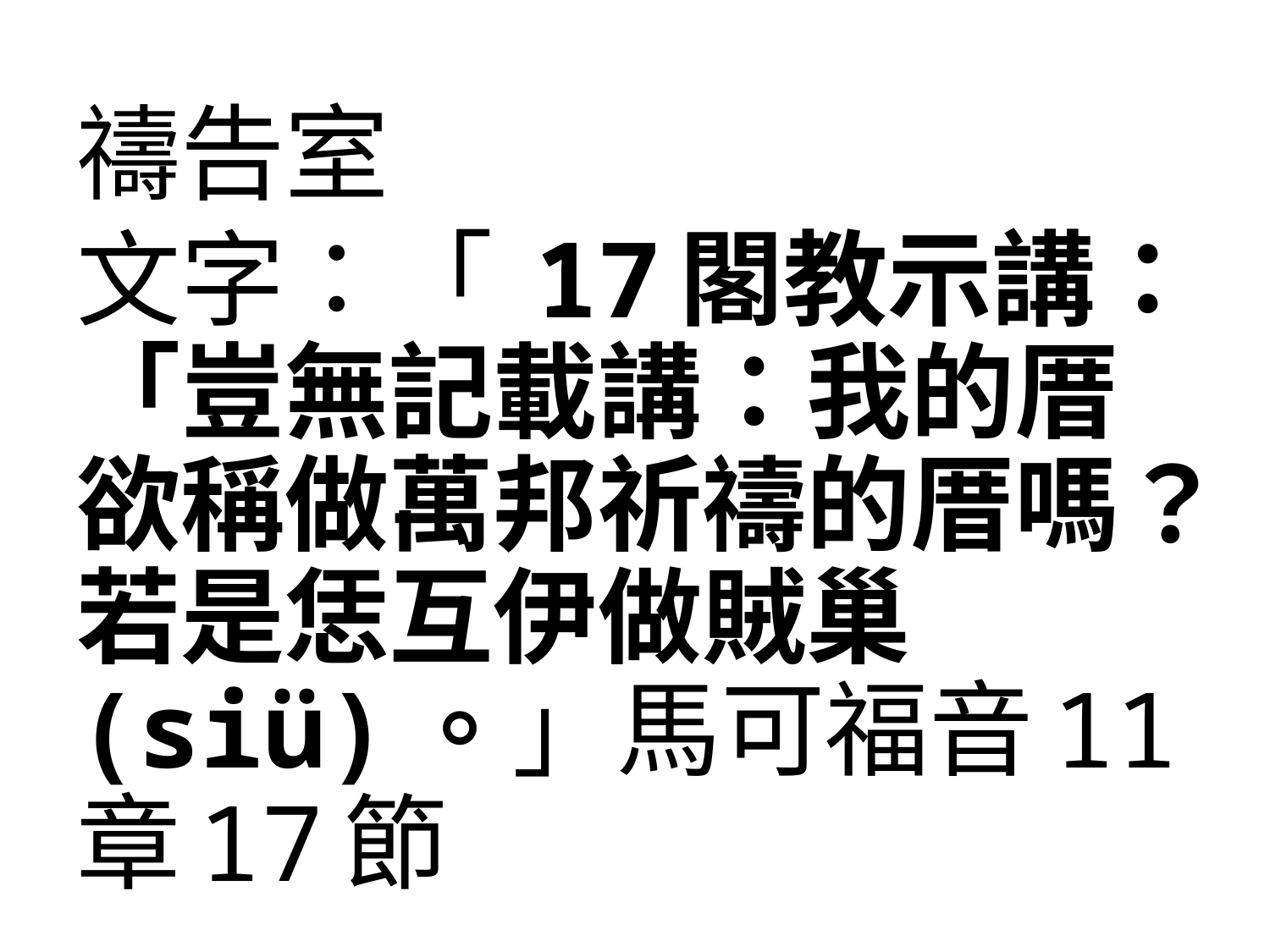

禱告室
文字：「 17閣教示講：「豈無記載講：我的厝欲稱做萬邦祈禱的厝嗎？若是恁互伊做賊巢(siü)。」馬可福音11章17節